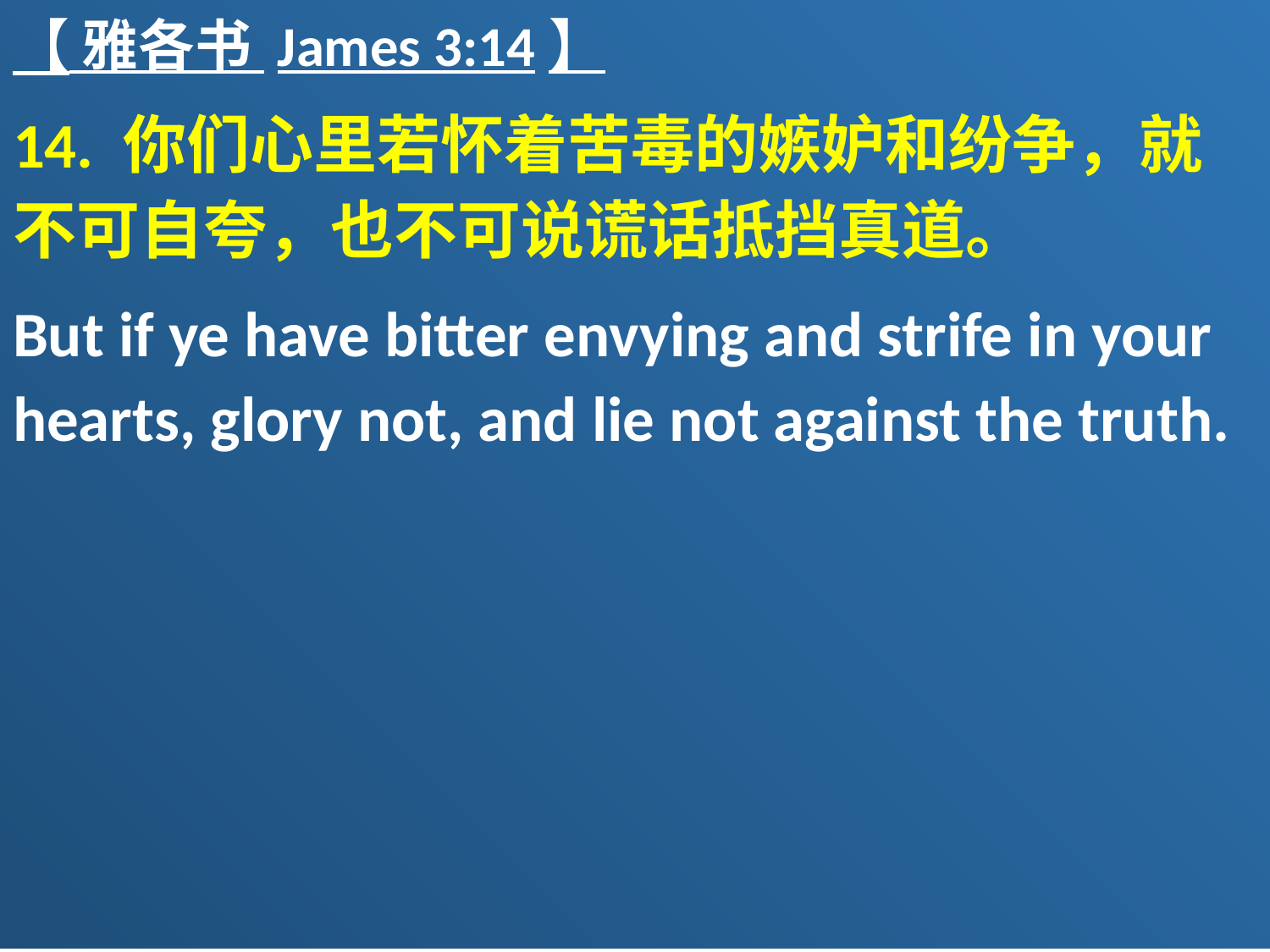

【 雅各书 James 3:14】
14. 你们心里若怀着苦毒的嫉妒和纷争，就不可自夸，也不可说谎话抵挡真道。
But if ye have bitter envying and strife in your hearts, glory not, and lie not against the truth.